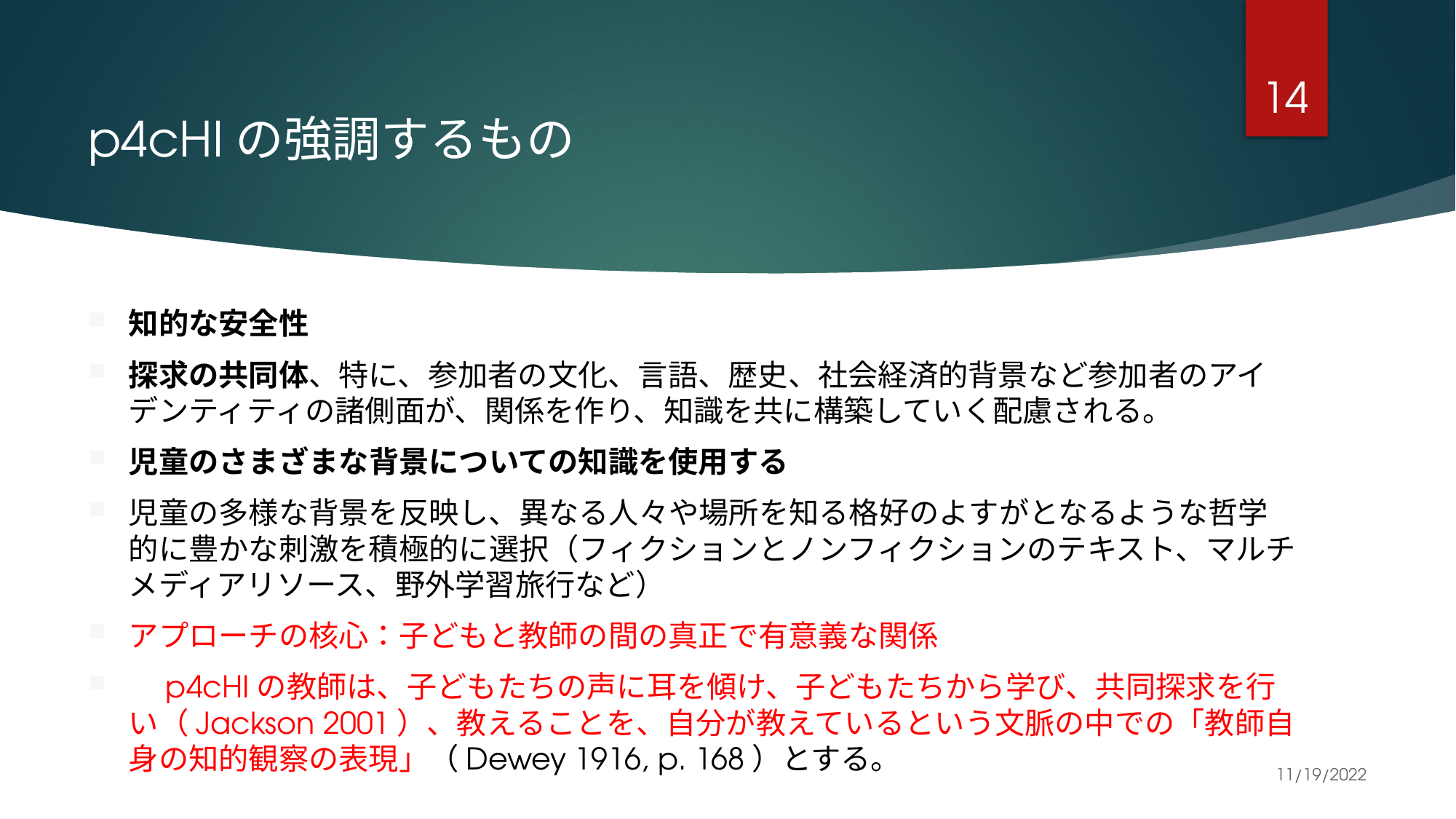

14
# p4cHIの強調するもの

知的な安全性
探求の共同体、特に、参加者の文化、言語、歴史、社会経済的背景など参加者のアイデンティティの諸側面が、関係を作り、知識を共に構築していく配慮される。
児童のさまざまな背景についての知識を使用する
児童の多様な背景を反映し、異なる人々や場所を知る格好のよすがとなるような哲学的に豊かな刺激を積極的に選択（フィクションとノンフィクションのテキスト、マルチメディアリソース、野外学習旅行など）
アプローチの核心：子どもと教師の間の真正で有意義な関係
　p4cHIの教師は、子どもたちの声に耳を傾け、子どもたちから学び、共同探求を行い（Jackson 2001）、教えることを、自分が教えているという文脈の中での「教師自身の知的観察の表現」（Dewey 1916, p. 168）とする。

11/19/2022